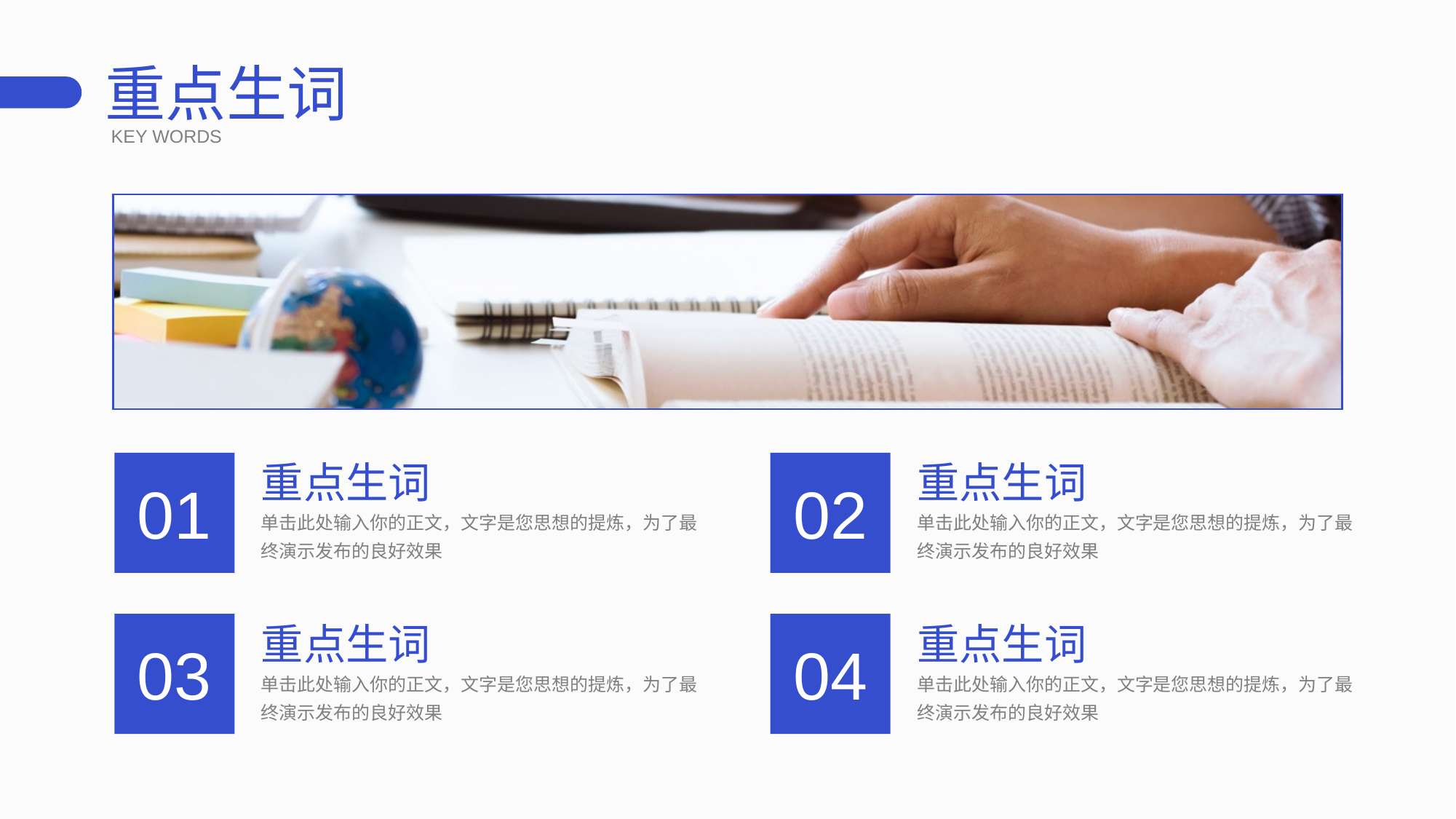

重点生词

KEY WORDS

重点生词
重点生词

01
02
单击此处输入你的正文，文字是您思想的提炼，为了最终演示发布的良好效果
单击此处输入你的正文，文字是您思想的提炼，为了最终演示发布的良好效果
重点生词
重点生词

03
04
单击此处输入你的正文，文字是您思想的提炼，为了最终演示发布的良好效果
单击此处输入你的正文，文字是您思想的提炼，为了最终演示发布的良好效果